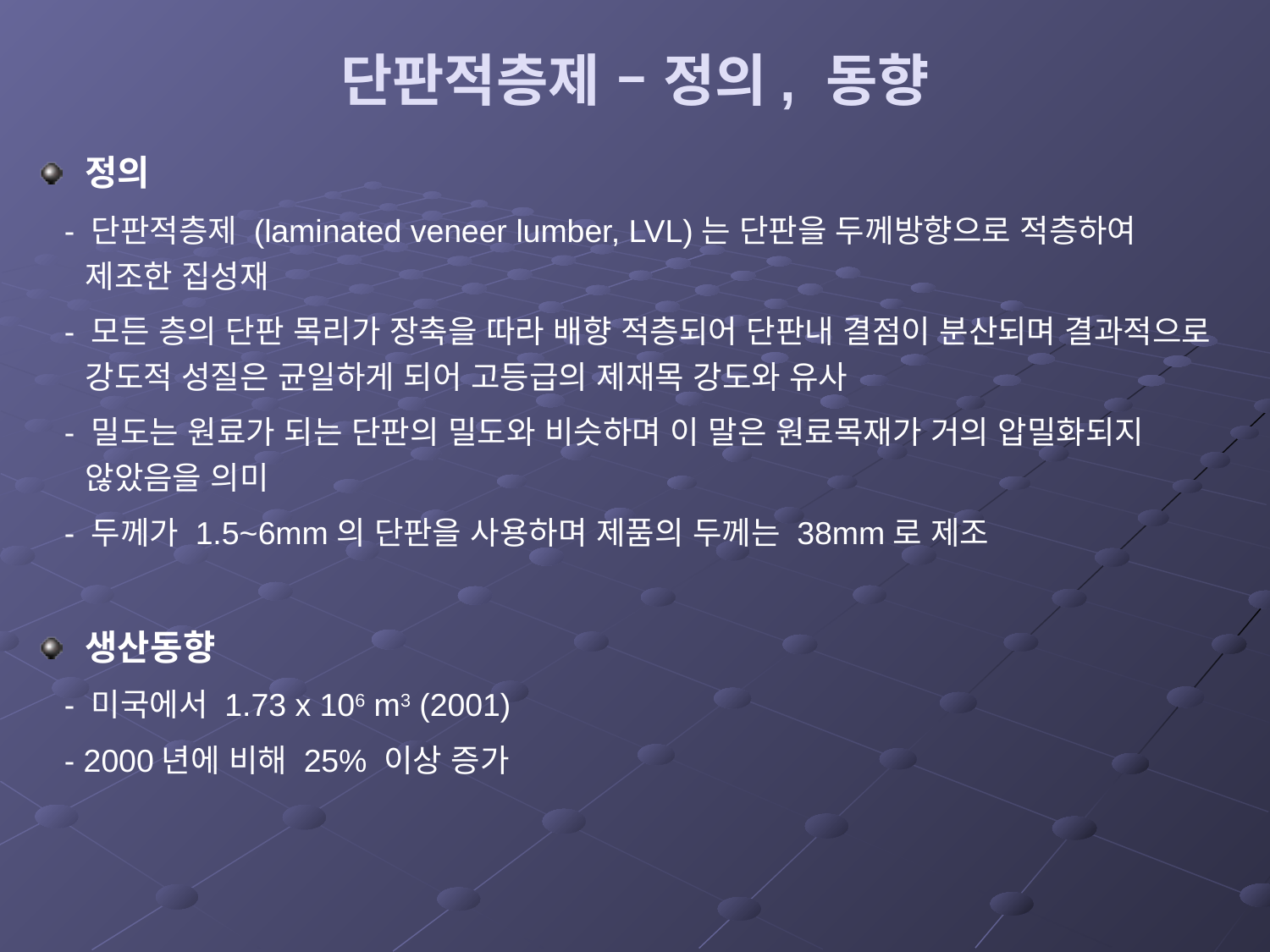

# 단판적층제 – 정의, 동향
정의
   - 단판적층제 (laminated veneer lumber, LVL)는 단판을 두께방향으로 적층하여 제조한 집성재
   - 모든 층의 단판 목리가 장축을 따라 배향 적층되어 단판내 결점이 분산되며 결과적으로 강도적 성질은 균일하게 되어 고등급의 제재목 강도와 유사
   - 밀도는 원료가 되는 단판의 밀도와 비슷하며 이 말은 원료목재가 거의 압밀화되지 않았음을 의미
   - 두께가 1.5~6mm의 단판을 사용하며 제품의 두께는 38mm로 제조

생산동향
   - 미국에서 1.73 x 106 m3 (2001)
   - 2000년에 비해 25% 이상 증가